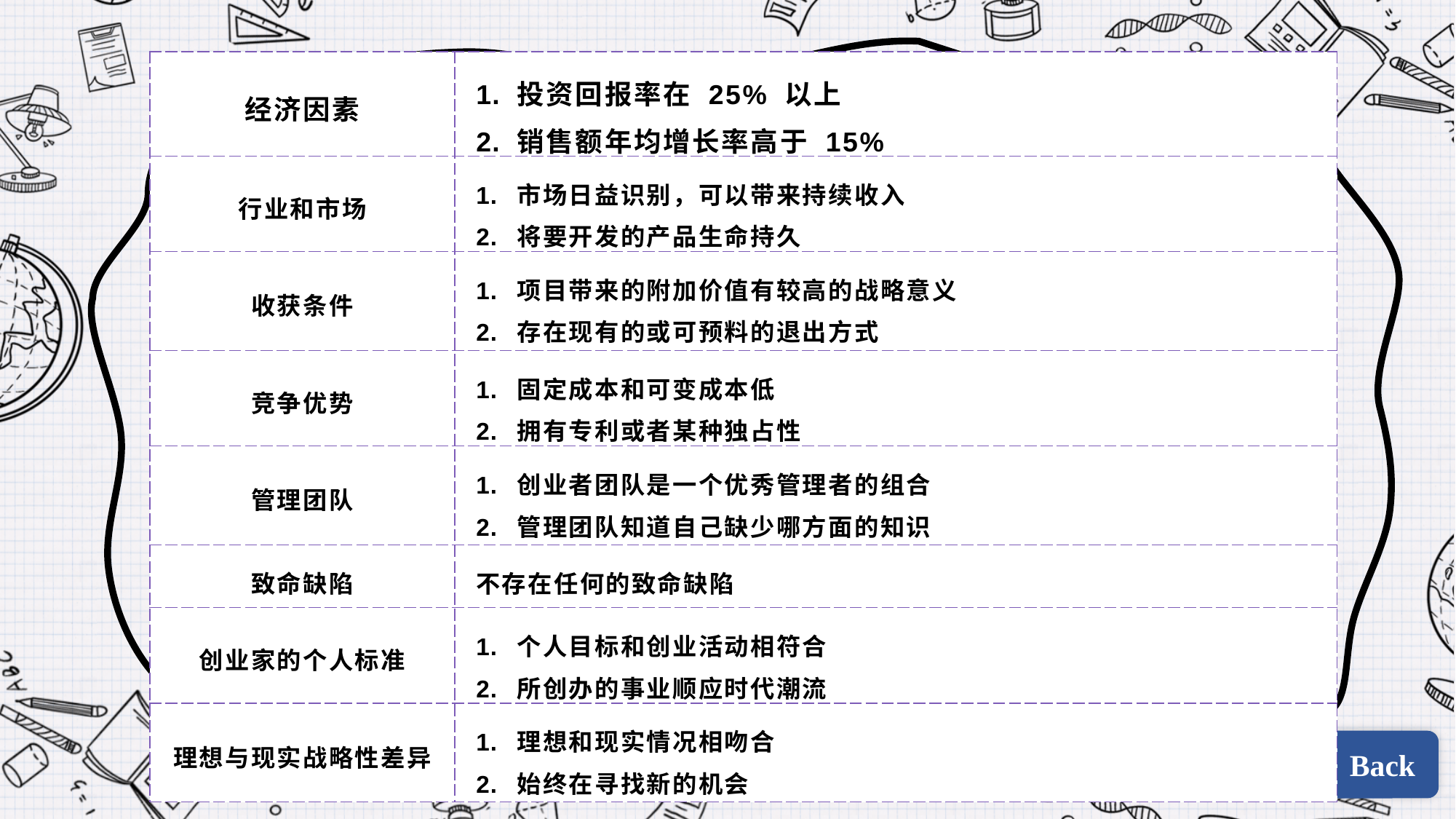

| 经济因素 | 投资回报率在 25% 以上 销售额年均增长率高于 15% |
| --- | --- |
| 行业和市场 | 市场日益识别，可以带来持续收入 将要开发的产品生命持久 |
| 收获条件 | 项目带来的附加价值有较高的战略意义 存在现有的或可预料的退出方式 |
| 竞争优势 | 固定成本和可变成本低 拥有专利或者某种独占性 |
| 管理团队 | 创业者团队是一个优秀管理者的组合 管理团队知道自己缺少哪方面的知识 |
| 致命缺陷 | 不存在任何的致命缺陷 |
| 创业家的个人标准 | 个人目标和创业活动相符合 所创办的事业顺应时代潮流 |
| 理想与现实战略性差异 | 理想和现实情况相吻合 始终在寻找新的机会 |

Back